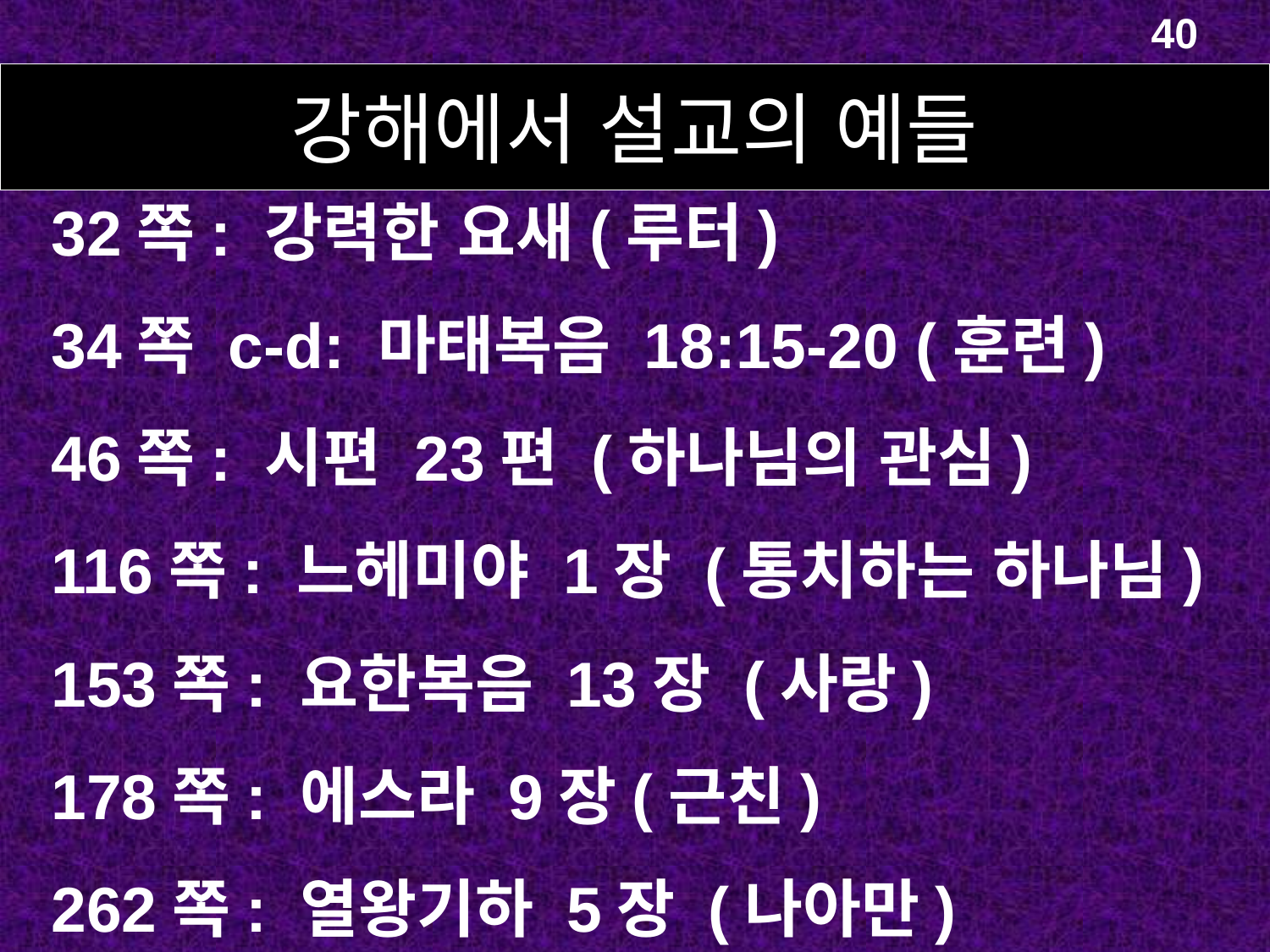

40
강해에서 설교의 예들
32쪽: 강력한 요새(루터)
34쪽 c-d: 마태복음 18:15-20 (훈련)
46쪽: 시편 23편 (하나님의 관심)
116쪽: 느헤미야 1장 (통치하는 하나님)
153쪽: 요한복음 13장 (사랑)
178쪽: 에스라 9장(근친)
262쪽: 열왕기하 5장 (나아만)